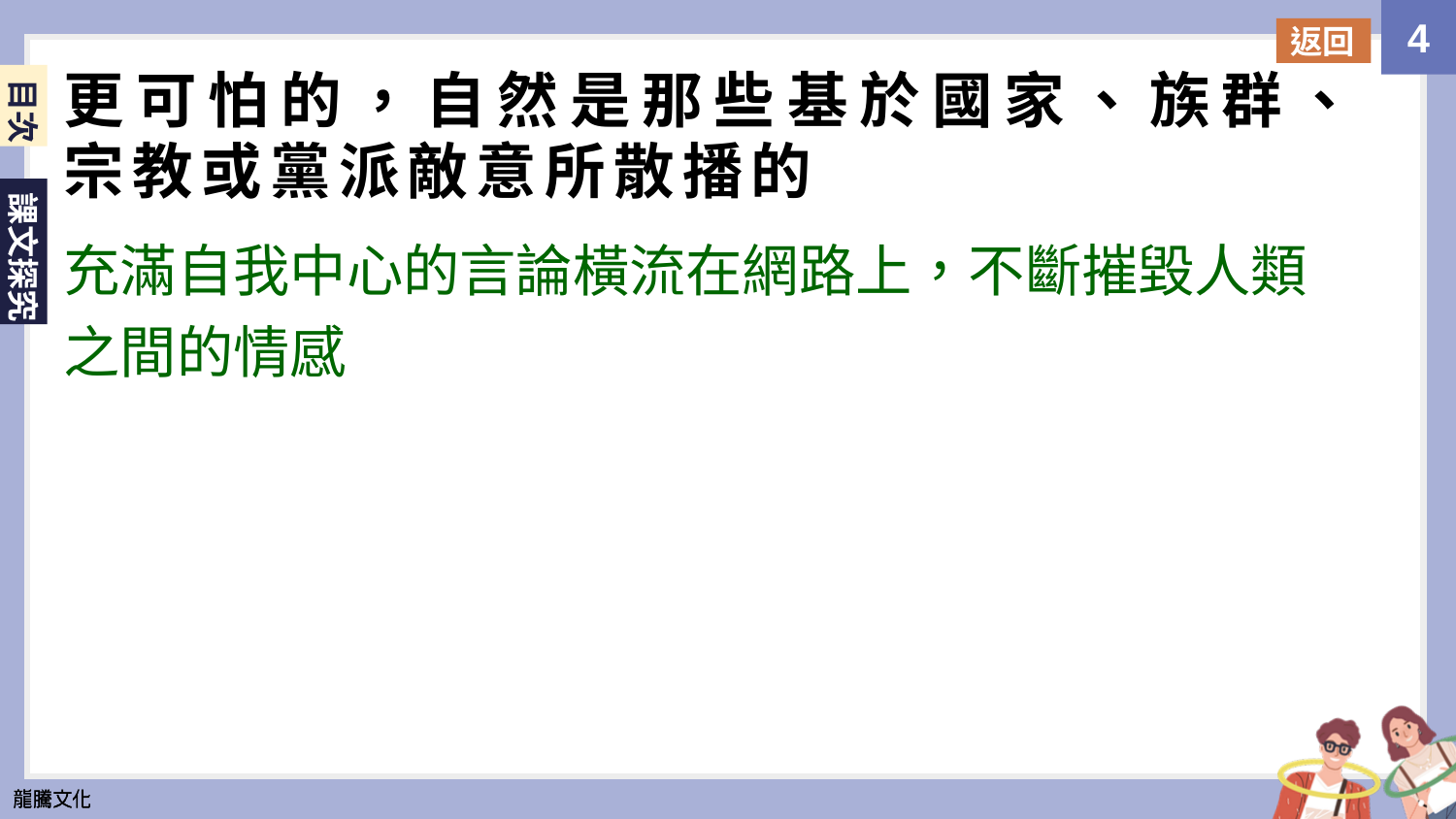

返回
更可怕的，自然是那些基於國家、族群、宗教或黨派敵意所散播的
充滿自我中心的言論橫流在網路上，不斷摧毀人類之間的情感